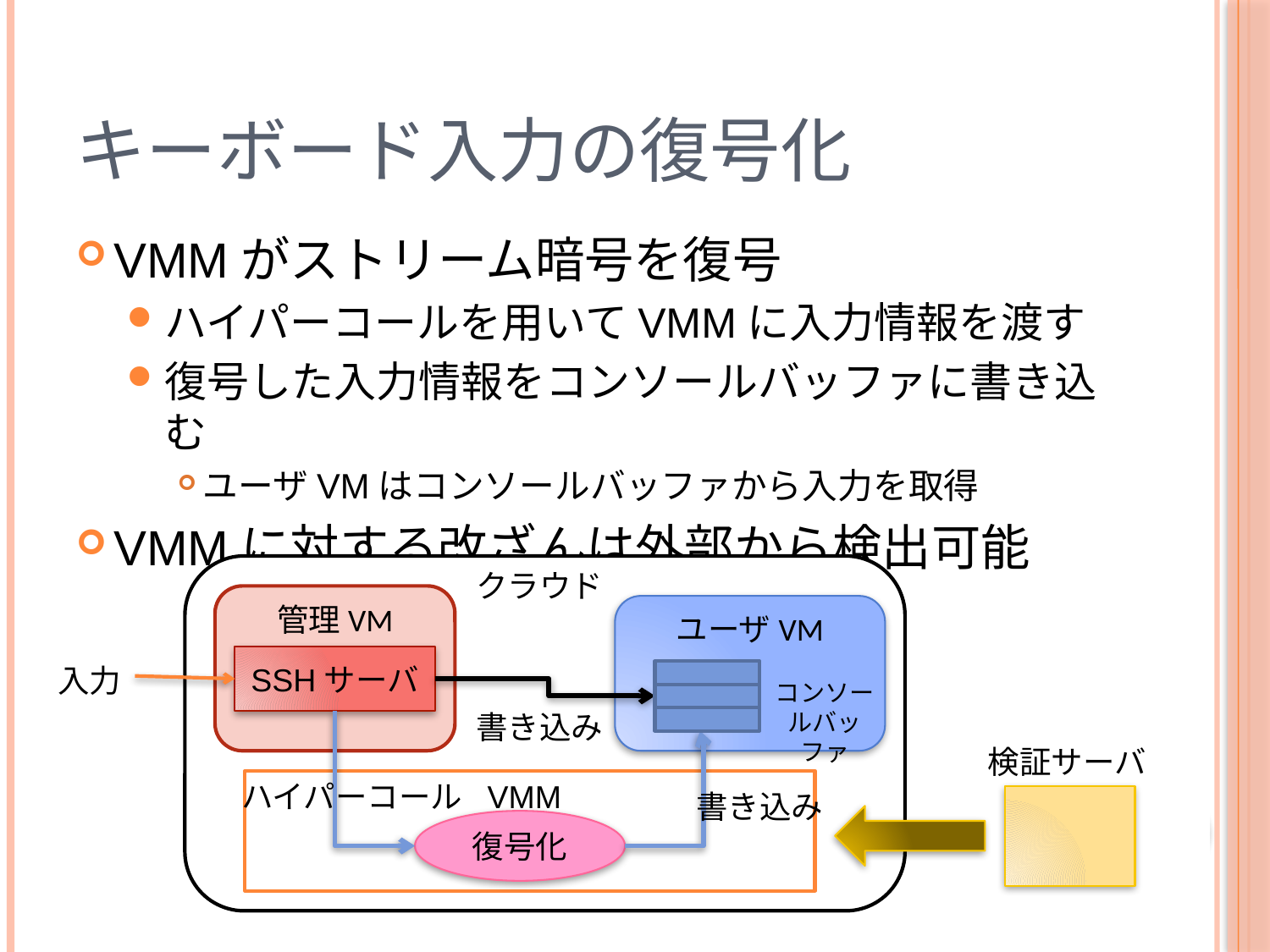

# キーボード入力の復号化
VMMがストリーム暗号を復号
ハイパーコールを用いてVMMに入力情報を渡す
復号した入力情報をコンソールバッファに書き込む
ユーザVMはコンソールバッファから入力を取得
VMMに対する改ざんは外部から検出可能

クラウド
管理VM
ユーザVM
SSHサーバ
入力

コンソールバッファ

書き込み

検証サーバ
ハイパーコール

VMM
書き込み

復号化